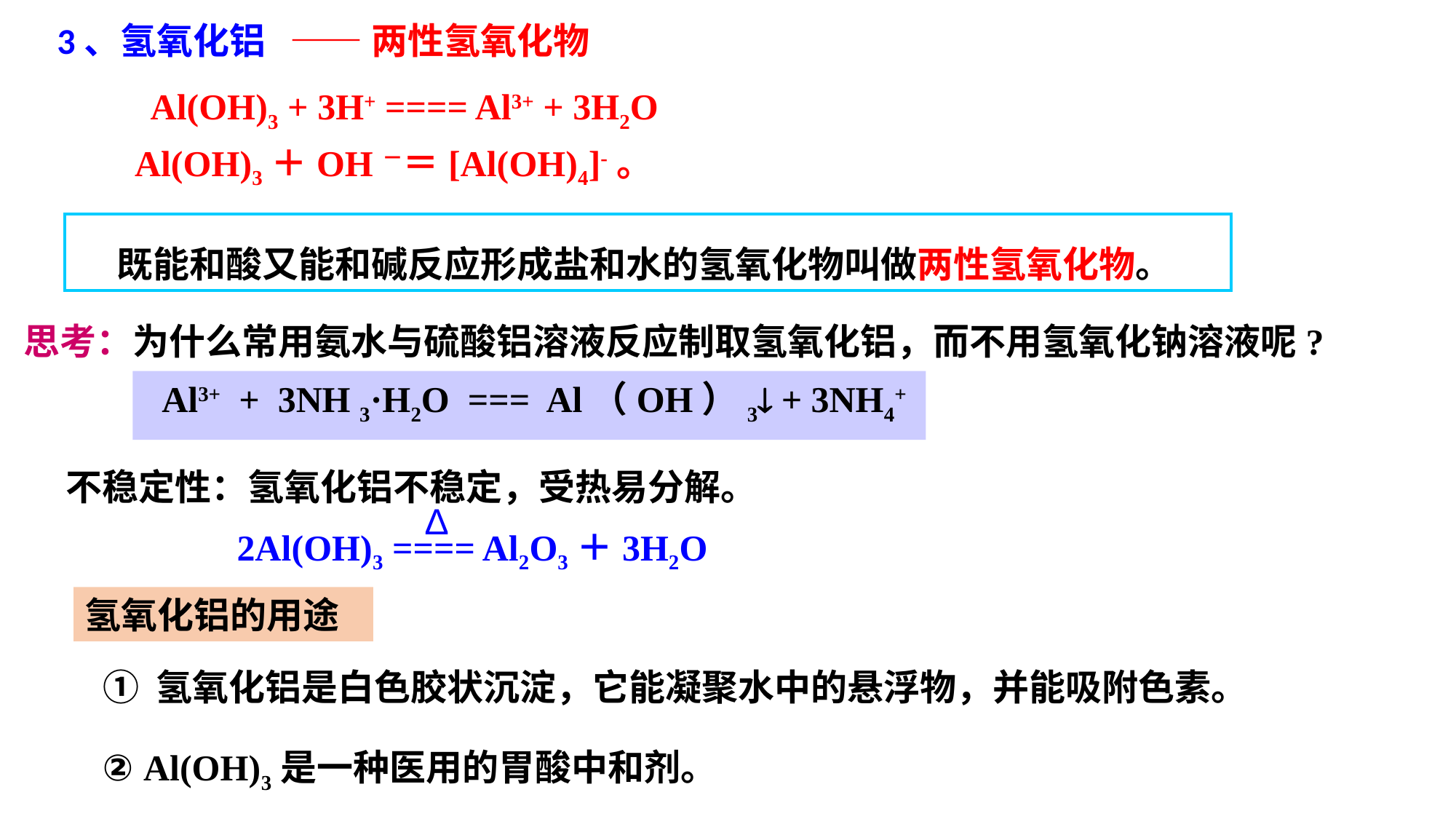

3、氢氧化铝
——两性氢氧化物
Al(OH)3 + 3H+ ==== Al3+ + 3H2O
Al(OH)3＋OH－＝[Al(OH)4]-。
    既能和酸又能和碱反应形成盐和水的氢氧化物叫做两性氢氧化物。
思考：为什么常用氨水与硫酸铝溶液反应制取氢氧化铝，而不用氢氧化钠溶液呢?
  Al3+  +  3NH 3·H2O  ===  Al（OH）3↓ + 3NH4+
不稳定性：氢氧化铝不稳定，受热易分解。
∆
2Al(OH)3 ==== Al2O3＋3H2O
氢氧化铝的用途
① 氢氧化铝是白色胶状沉淀，它能凝聚水中的悬浮物，并能吸附色素。
② Al(OH)3是一种医用的胃酸中和剂。